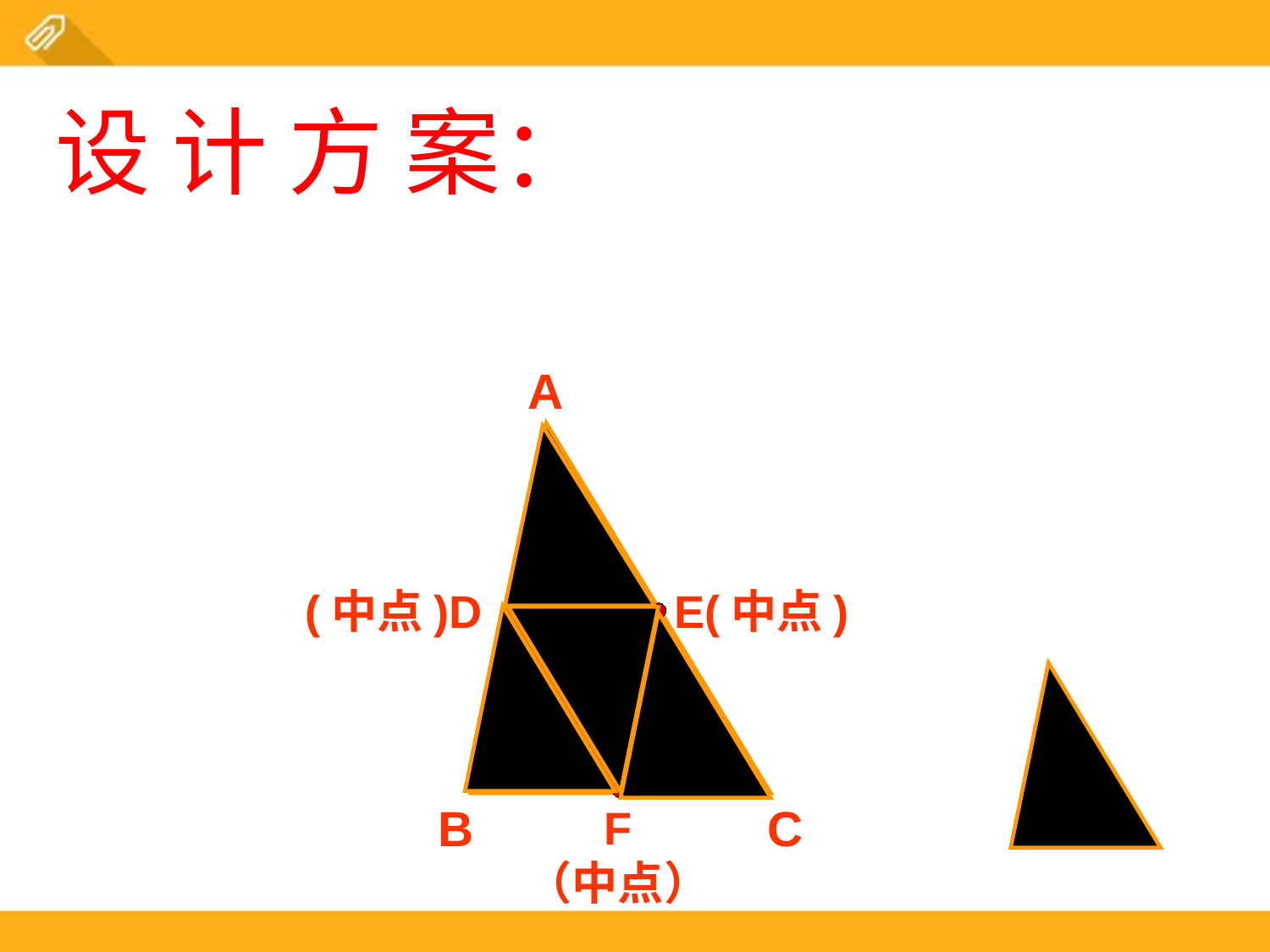

设 计 方 案：
A

(中点)D
E(中点)

B
C
 F
（中点）